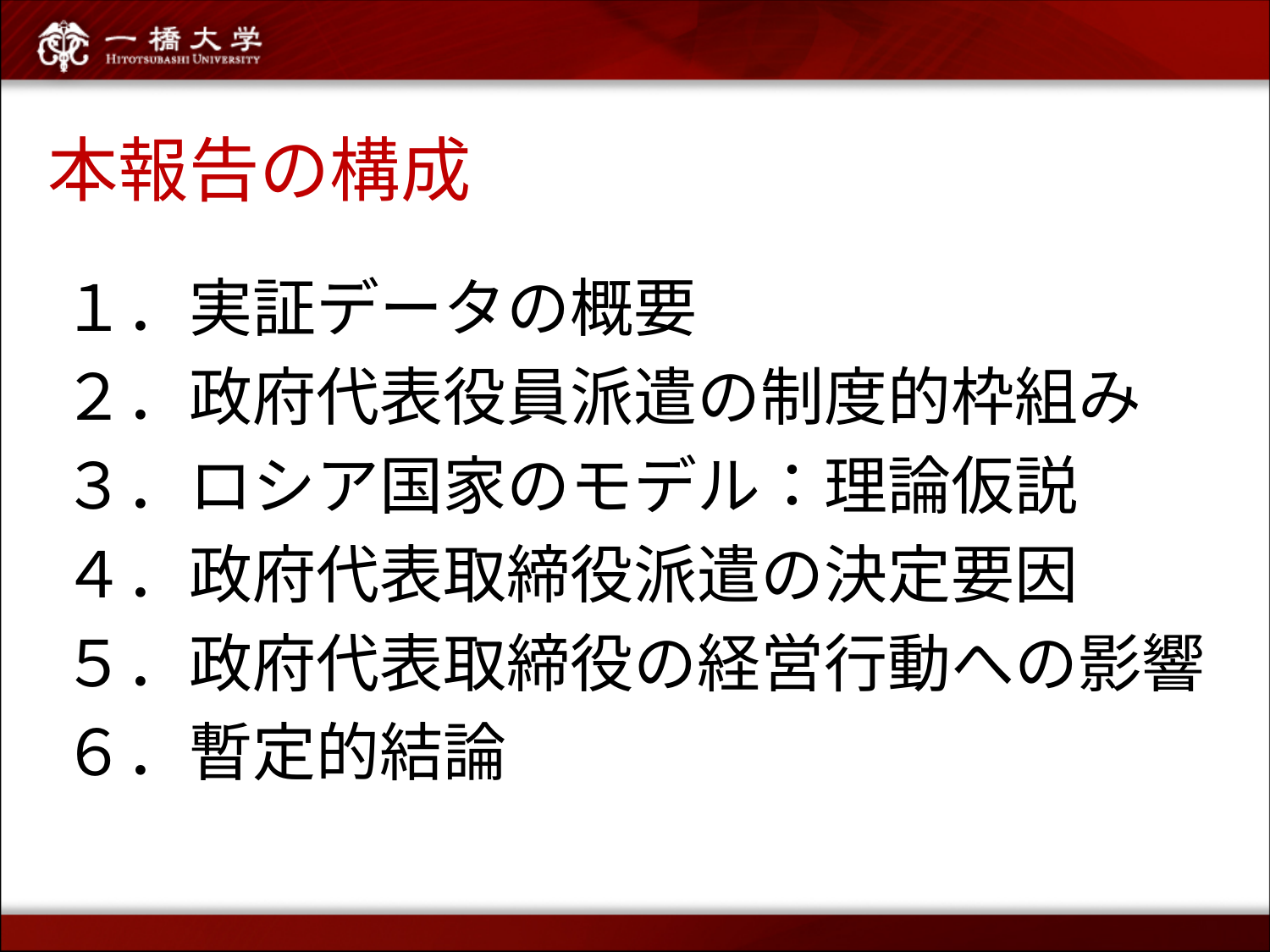

# 本報告の構成
１．実証データの概要
２．政府代表役員派遣の制度的枠組み
３．ロシア国家のモデル：理論仮説
４．政府代表取締役派遣の決定要因
５．政府代表取締役の経営行動への影響
６．暫定的結論